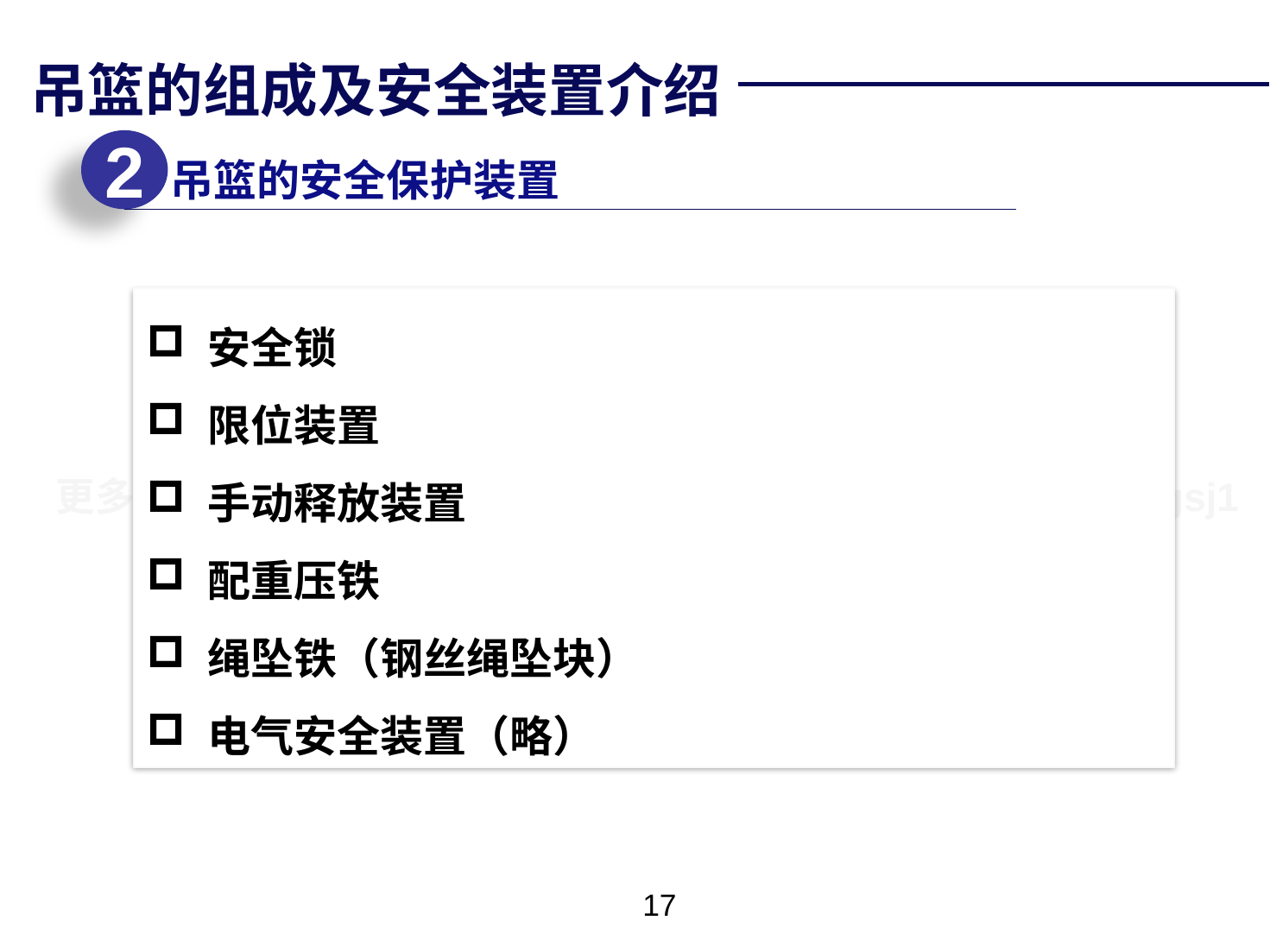

吊篮的组成及安全装置介绍
2

吊篮的安全保护装置
 安全锁
 限位装置
 手动释放装置
 配重压铁
 绳坠铁（钢丝绳坠块）
 电气安全装置（略）
17